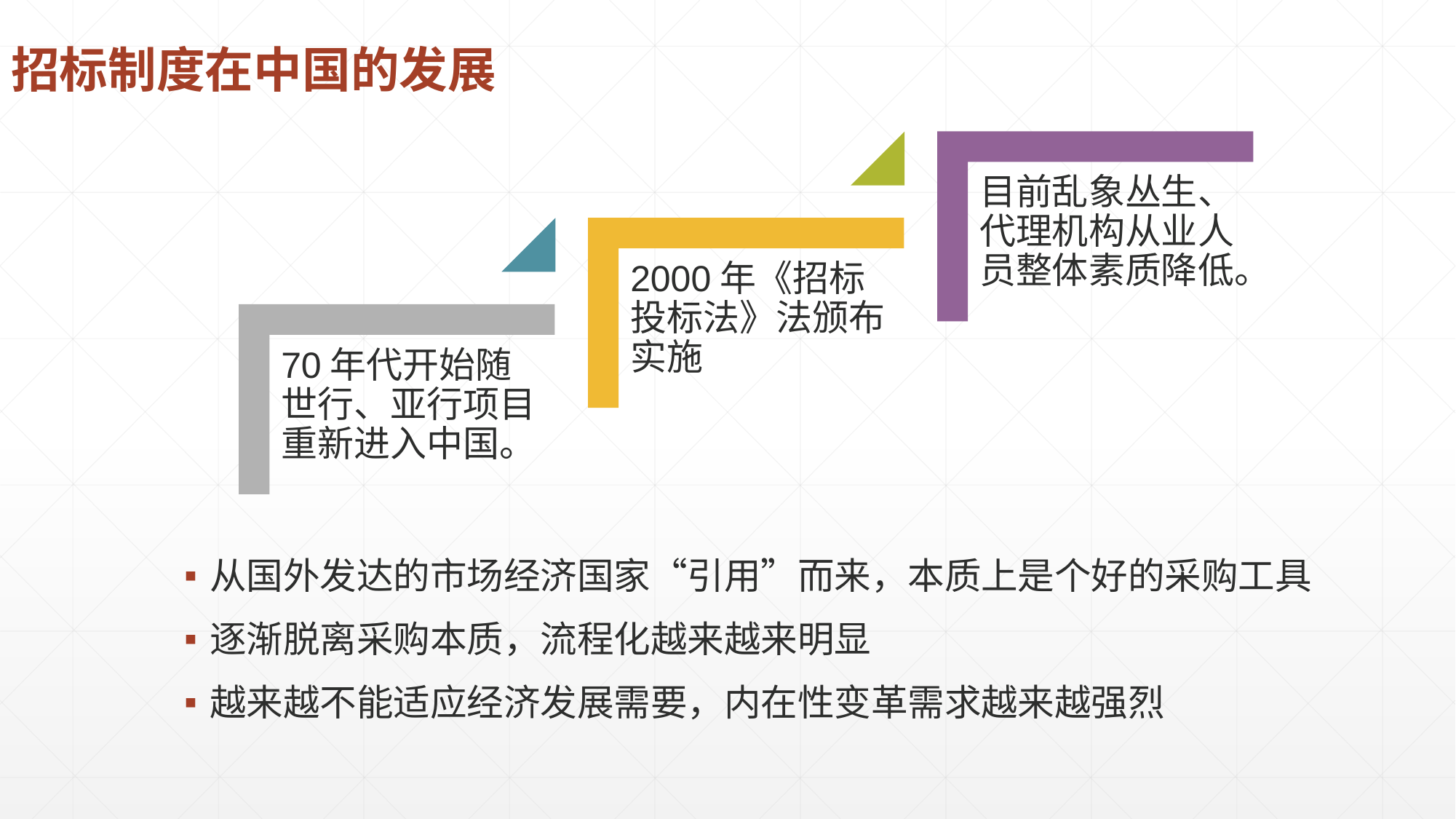

招标制度在中国的发展
70年代开始随世行、亚行项目重新进入中国。
2000年《招标投标法》法颁布实施
目前乱象丛生、代理机构从业人员整体素质降低。
从国外发达的市场经济国家“引用”而来，本质上是个好的采购工具
逐渐脱离采购本质，流程化越来越来明显
越来越不能适应经济发展需要，内在性变革需求越来越强烈